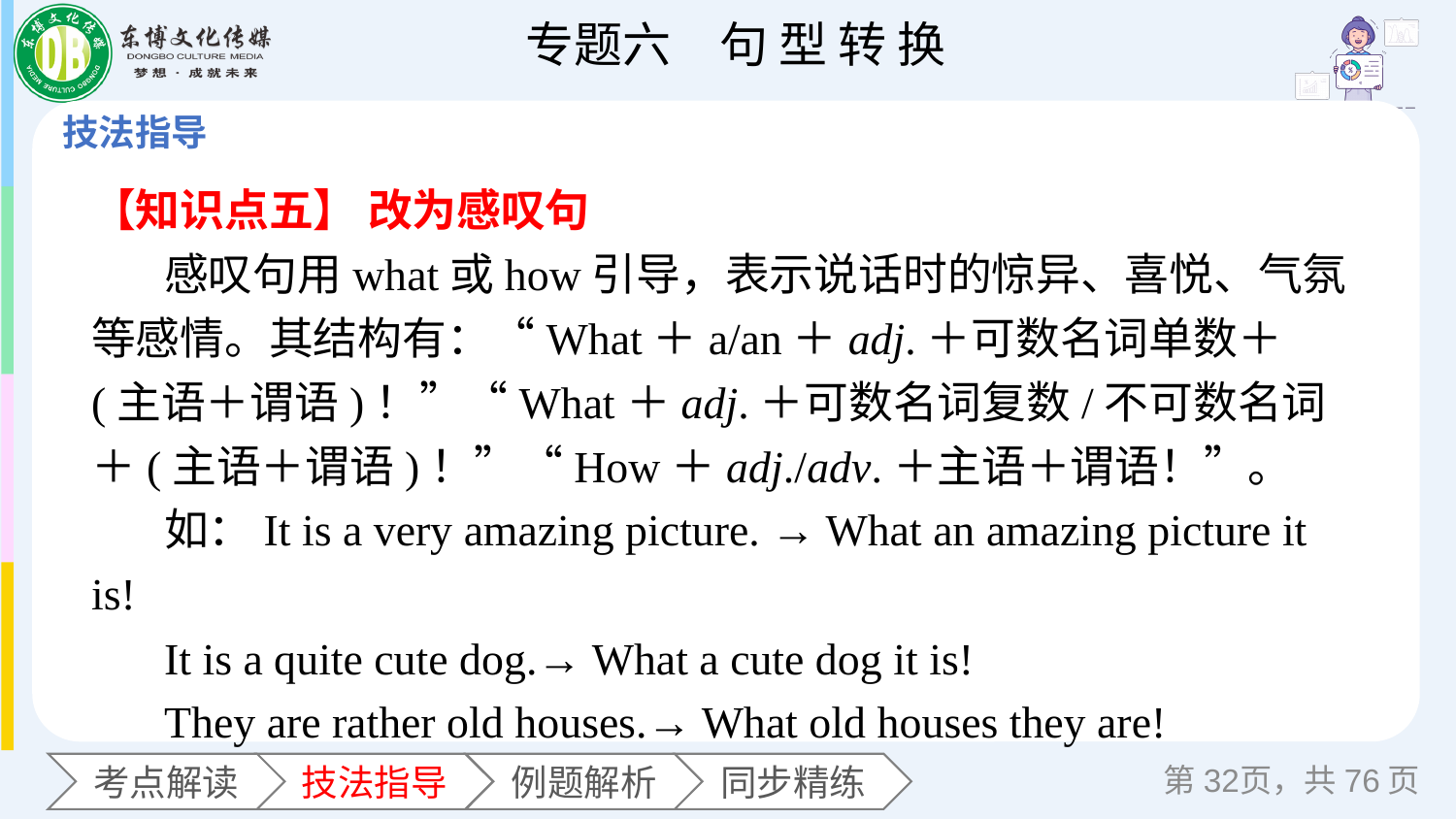

【知识点五】 改为感叹句
感叹句用what或how引导，表示说话时的惊异、喜悦、气氛等感情。其结构有：“What＋a/an＋adj.＋可数名词单数＋(主语＋谓语)！”“What＋adj.＋可数名词复数/不可数名词＋(主语＋谓语)！”“How＋adj./adv.＋主语＋谓语！”。
如：It is a very amazing picture. → What an amazing picture it is!
It is a quite cute dog.→ What a cute dog it is!
They are rather old houses.→ What old houses they are!
第32页，共76页